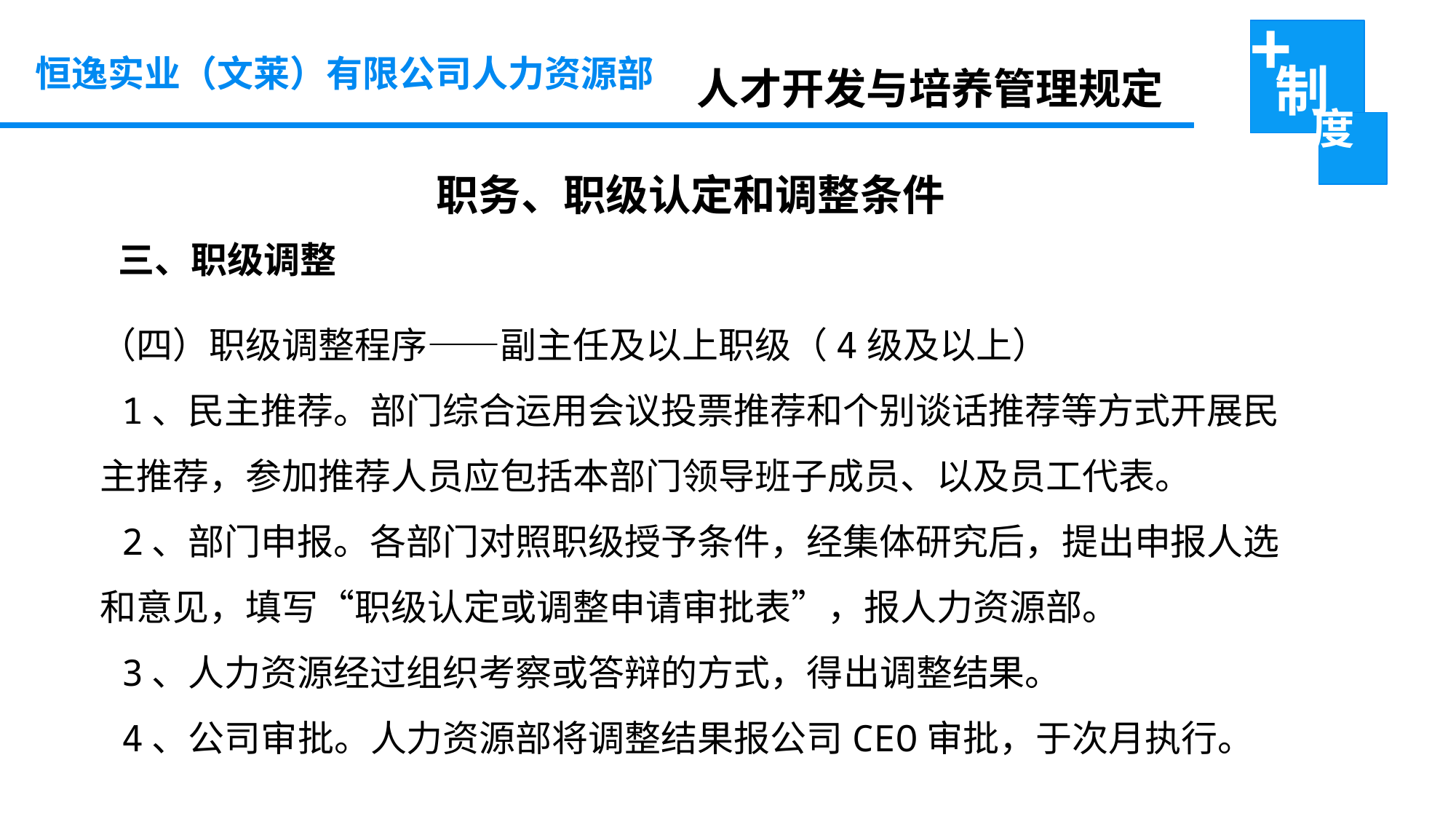

恒逸实业（文莱）有限公司人力资源部
人才开发与培养管理规定
职务、职级认定和调整条件
三、职级调整

（四）职级调整程序——副主任及以上职级（4级及以上）
 1、民主推荐。部门综合运用会议投票推荐和个别谈话推荐等方式开展民主推荐，参加推荐人员应包括本部门领导班子成员、以及员工代表。
 2、部门申报。各部门对照职级授予条件，经集体研究后，提出申报人选和意见，填写“职级认定或调整申请审批表”，报人力资源部。
 3、人力资源经过组织考察或答辩的方式，得出调整结果。
 4、公司审批。人力资源部将调整结果报公司CEO审批，于次月执行。